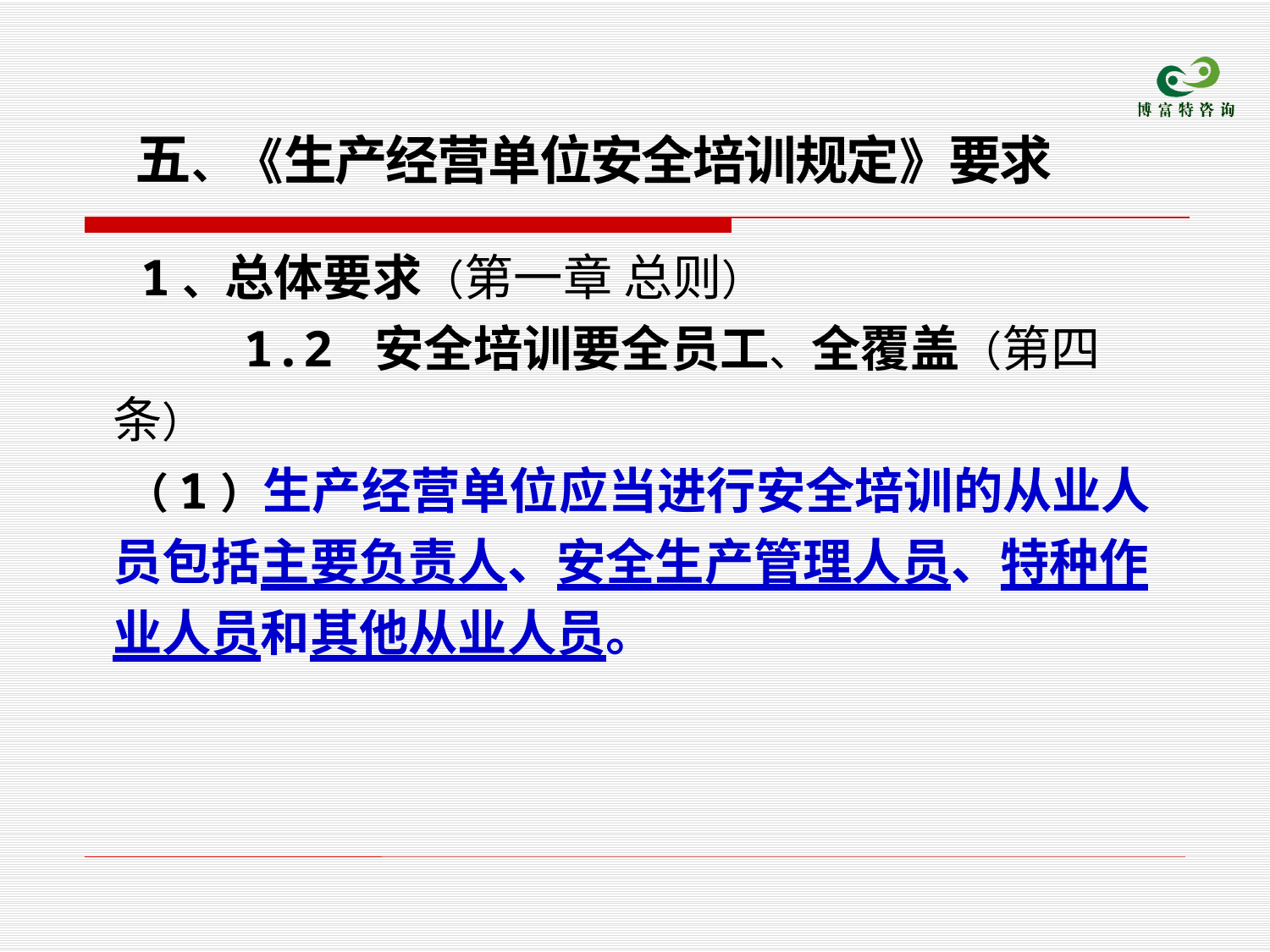

五、《生产经营单位安全培训规定》要求
　      1、总体要求（第一章 总则）
        1.2 安全培训要全员工、全覆盖（第四条）
      （1）生产经营单位应当进行安全培训的从业人员包括主要负责人、安全生产管理人员、特种作业人员和其他从业人员。